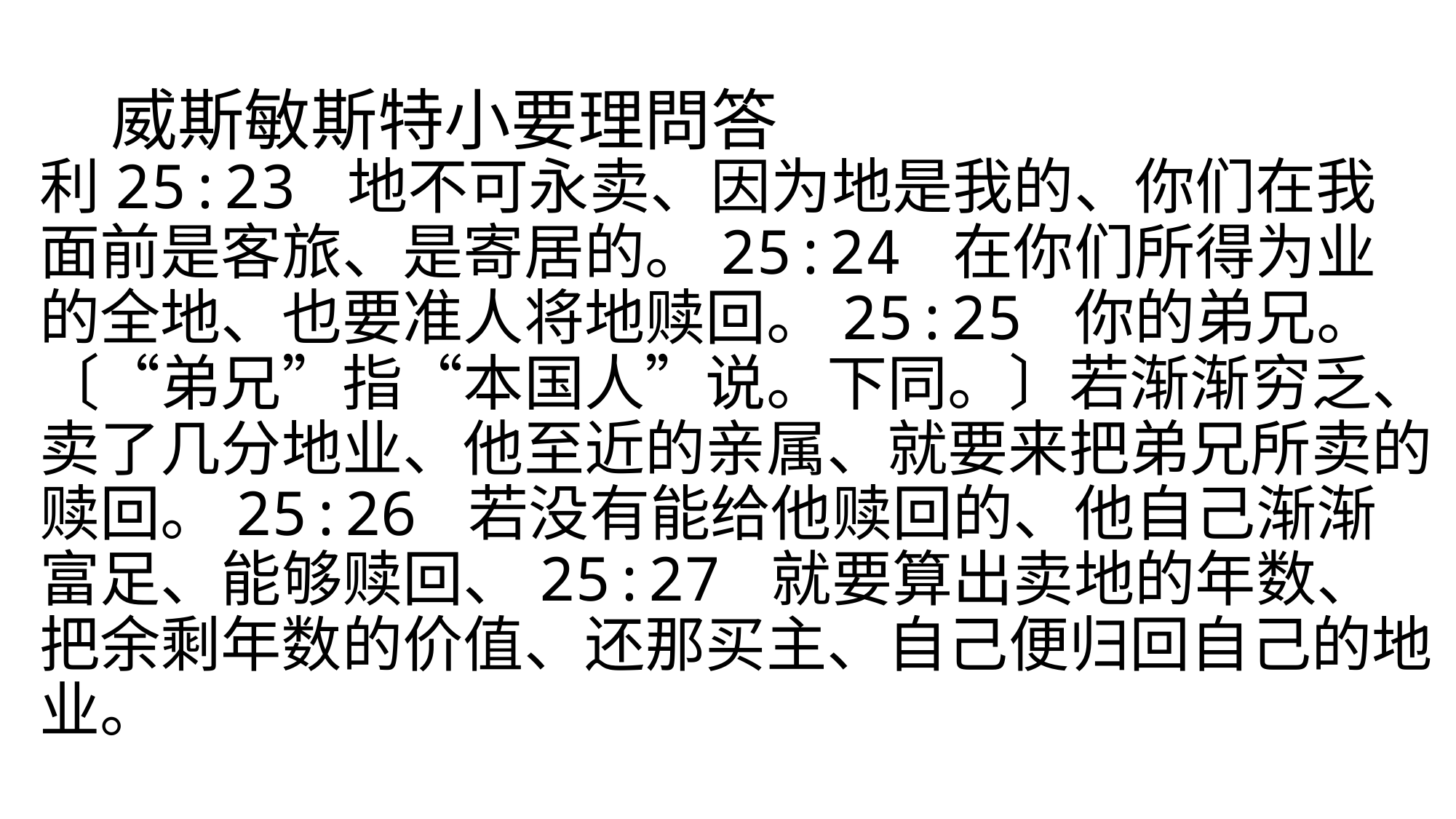

# 威斯敏斯特小要理問答
利25:23 地不可永卖、因为地是我的、你们在我面前是客旅、是寄居的。25:24 在你们所得为业的全地、也要准人将地赎回。25:25 你的弟兄。〔“弟兄”指“本国人”说。下同。〕若渐渐穷乏、卖了几分地业、他至近的亲属、就要来把弟兄所卖的赎回。25:26 若没有能给他赎回的、他自己渐渐富足、能够赎回、25:27 就要算出卖地的年数、把余剩年数的价值、还那买主、自己便归回自己的地业。